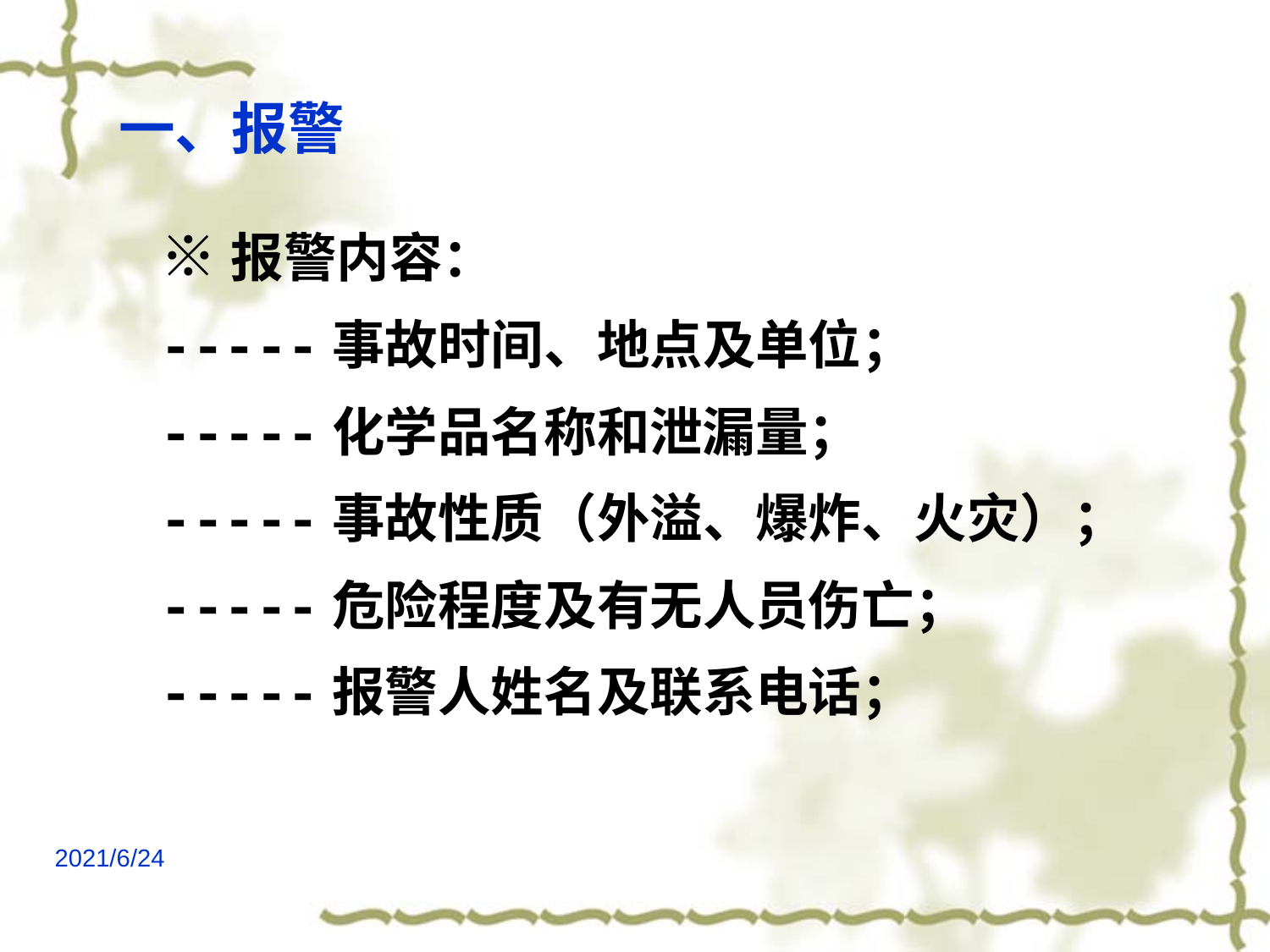

# 一、报警
※报警内容：
-----事故时间、地点及单位；
-----化学品名称和泄漏量；
-----事故性质（外溢、爆炸、火灾）；
-----危险程度及有无人员伤亡；
-----报警人姓名及联系电话；
2021/6/24